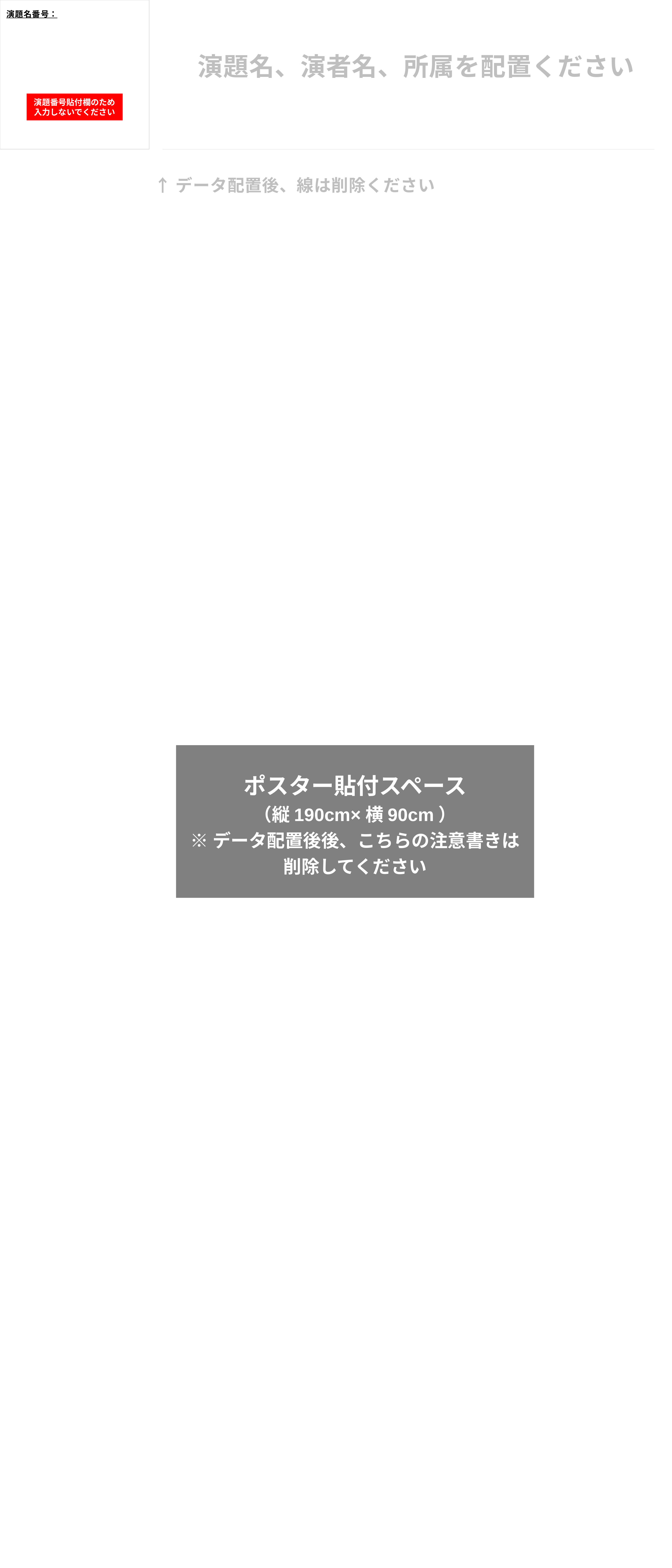

演題名番号：
演題名、演者名、所属を配置ください
演題番号貼付欄のため
入力しないでください

↑データ配置後、線は削除ください
ポスター貼付スペース
（縦190cm×横90cm）
※データ配置後後、こちらの注意書きは
削除してください